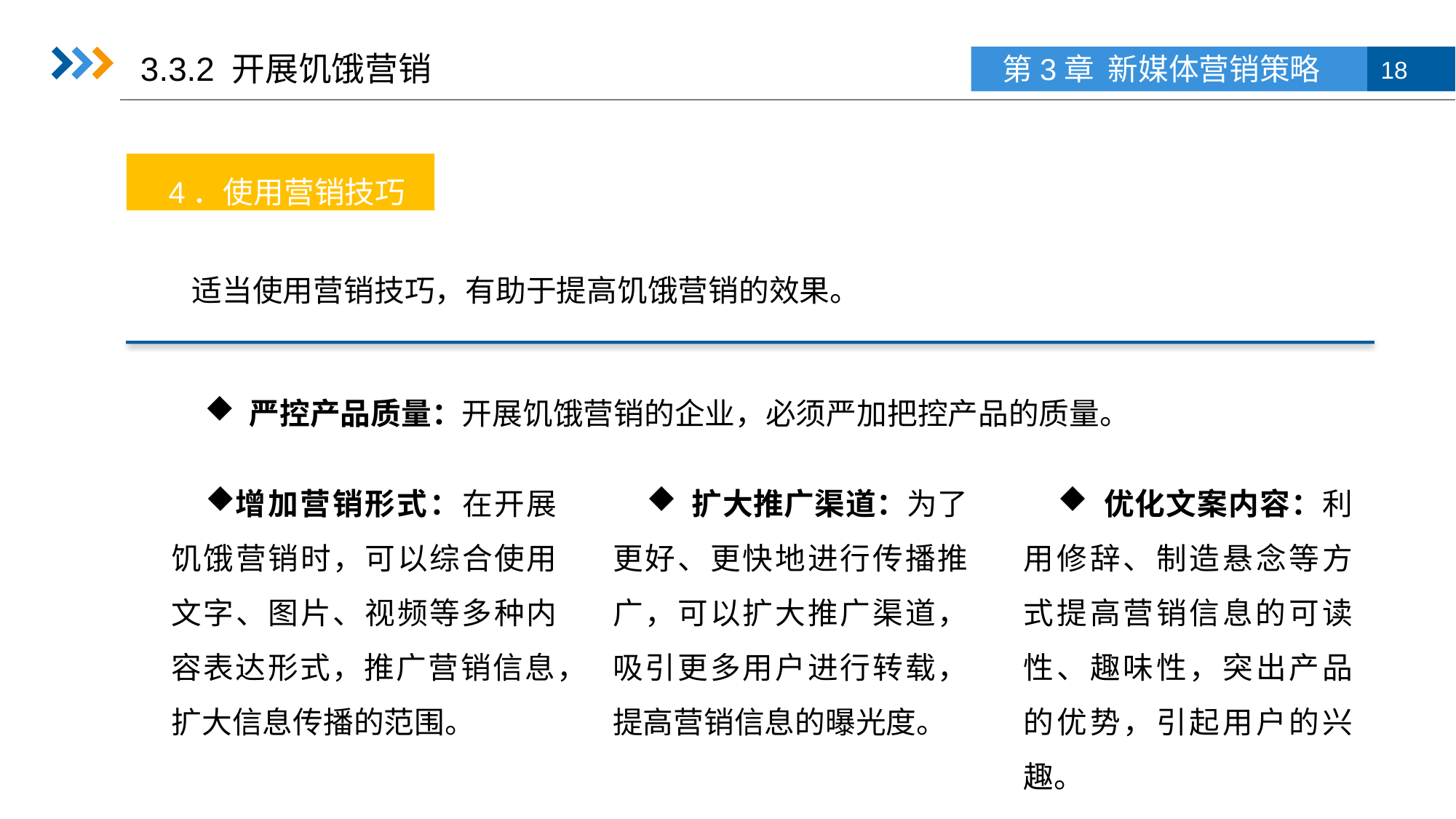

3.3.2 开展饥饿营销
4．使用营销技巧
适当使用营销技巧，有助于提高饥饿营销的效果。
 严控产品质量：开展饥饿营销的企业，必须严加把控产品的质量。
增加营销形式：在开展饥饿营销时，可以综合使用文字、图片、视频等多种内容表达形式，推广营销信息，扩大信息传播的范围。
 扩大推广渠道：为了更好、更快地进行传播推广，可以扩大推广渠道，吸引更多用户进行转载，提高营销信息的曝光度。
 优化文案内容：利用修辞、制造悬念等方式提高营销信息的可读性、趣味性，突出产品的优势，引起用户的兴趣。